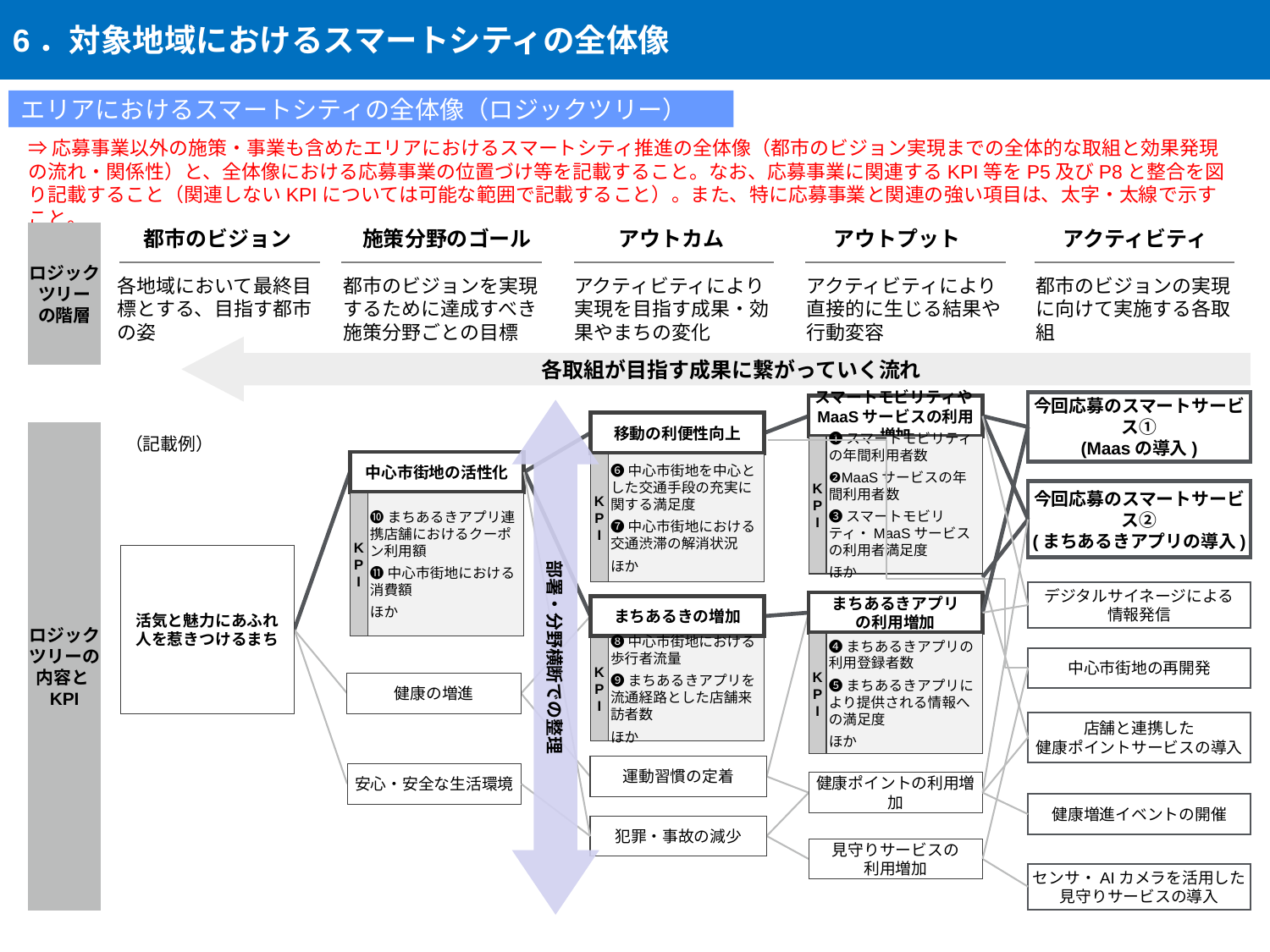

6．対象地域におけるスマートシティの全体像
エリアにおけるスマートシティの全体像（ロジックツリー）
⇒応募事業以外の施策・事業も含めたエリアにおけるスマートシティ推進の全体像（都市のビジョン実現までの全体的な取組と効果発現の流れ・関係性）と、全体像における応募事業の位置づけ等を記載すること。なお、応募事業に関連するKPI等をP5及びP8と整合を図り記載すること（関連しないKPIについては可能な範囲で記載すること）。また、特に応募事業と関連の強い項目は、太字・太線で示すこと。

ロジック
ツリー
の階層
都市のビジョン
施策分野のゴール
アウトカム
アウトプット
アクティビティ
各地域において最終目標とする、目指す都市の姿

都市のビジョンを実現するために達成すべき施策分野ごとの目標
アクティビティにより実現を目指す成果・効果やまちの変化
アクティビティにより直接的に生じる結果や行動変容
都市のビジョンの実現に向けて実施する各取組
各取組が目指す成果に繋がっていく流れ
今回応募のスマートサービス①
(Maasの導入)
スマートモビリティやMaaSサービスの利用増加
❶スマートモビリティの年間利用者数
❷MaaSサービスの年間利用者数
❸スマートモビリティ・MaaSサービスの利用者満足度
ほか
K
P
I
部署・分野横断での整理
移動の利便性向上
❻中心市街地を中心とした交通手段の充実に関する満足度
❼中心市街地における交通渋滞の解消状況
ほか
K
P
I
ロジック
ツリーの内容とKPI
（記載例）
中心市街地の活性化
➓まちあるきアプリ連携店舗におけるクーポン利用額
⓫中心市街地における消費額
ほか
K
P
I
今回応募のスマートサービス②
(まちあるきアプリの導入)
活気と魅力にあふれ
人を惹きつけるまち
デジタルサイネージによる
情報発信
まちあるきアプリ
の利用増加
❹まちあるきアプリの利用登録者数
❺まちあるきアプリにより提供される情報への満足度
ほか
K
P
I
まちあるきの増加
❽中心市街地における歩行者流量
❾まちあるきアプリを流通経路とした店舗来訪者数
ほか
K
P
I
中心市街地の再開発
健康の増進
店舗と連携した
健康ポイントサービスの導入
運動習慣の定着
安心・安全な生活環境
健康ポイントの利用増加
健康増進イベントの開催
犯罪・事故の減少
見守りサービスの
利用増加
センサ・AIカメラを活用した
見守りサービスの導入